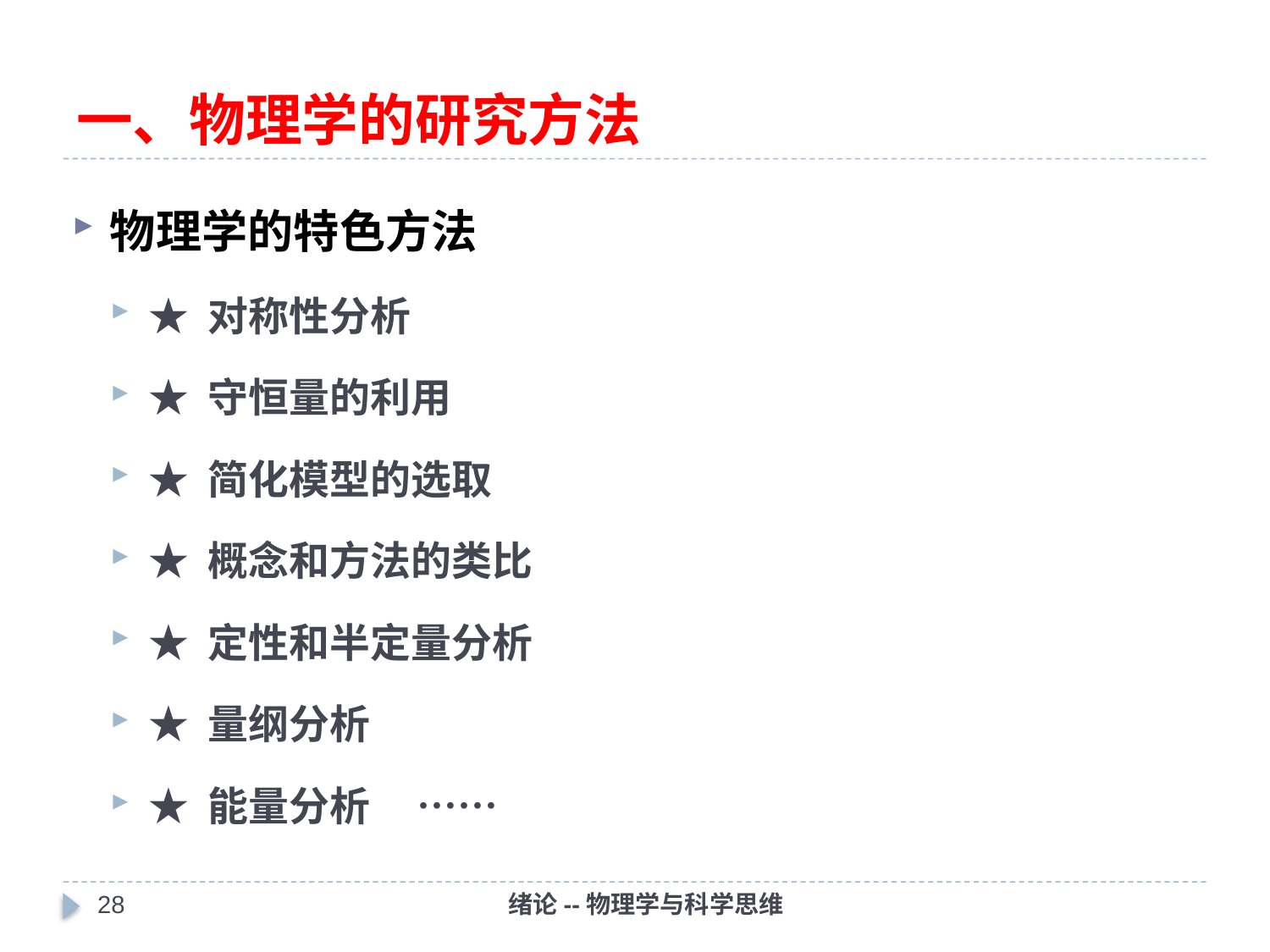

# 一、物理学的研究方法
物理学的特色方法
★ 对称性分析
★ 守恒量的利用
★ 简化模型的选取
★ 概念和方法的类比
★ 定性和半定量分析
★ 量纲分析
★ 能量分析     ……
28
绪论--物理学与科学思维